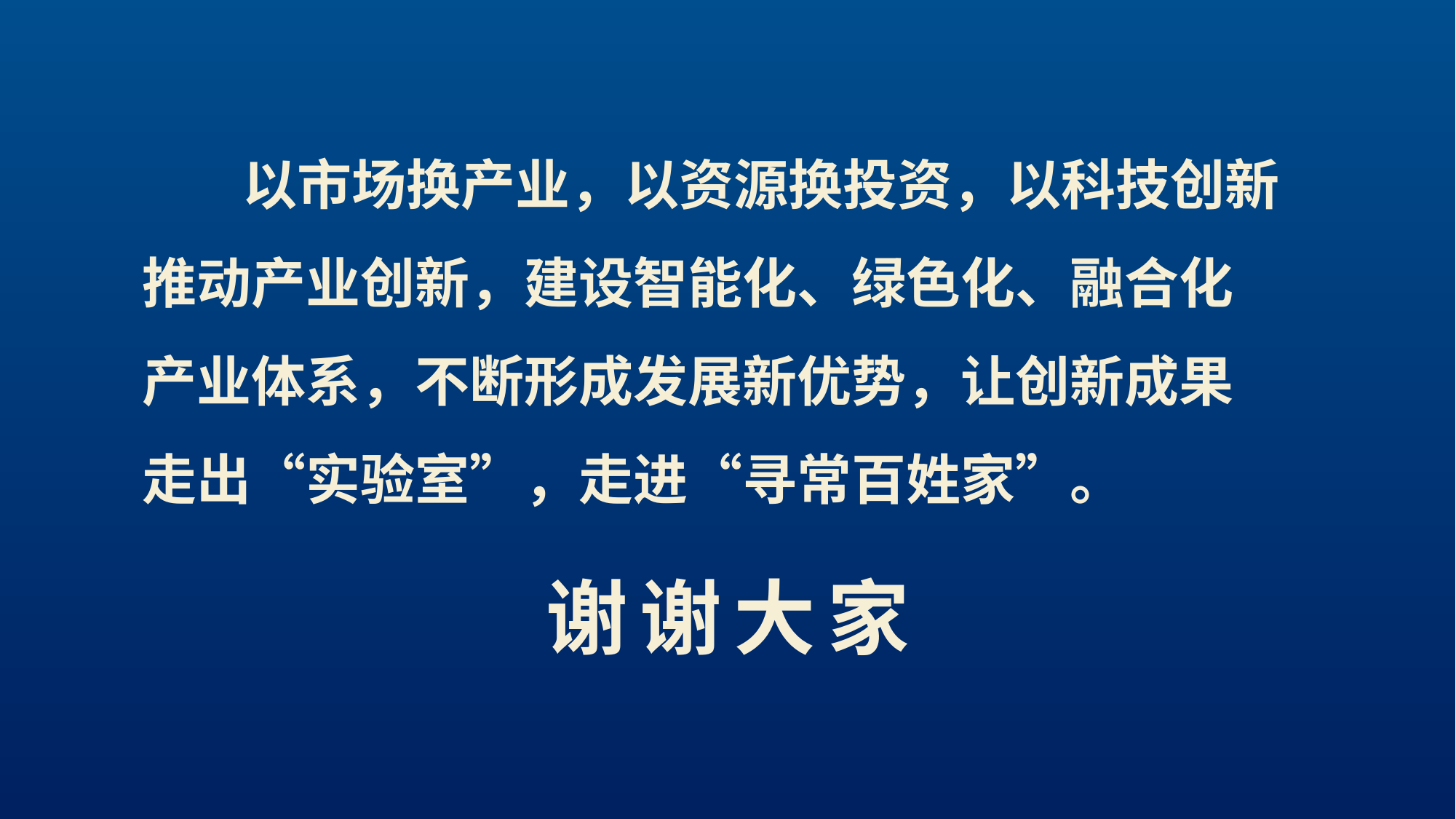

以市场换产业，以资源换投资，以科技创新推动产业创新，建设智能化、绿色化、融合化产业体系，不断形成发展新优势，让创新成果走出“实验室”，走进“寻常百姓家”。
谢谢大家